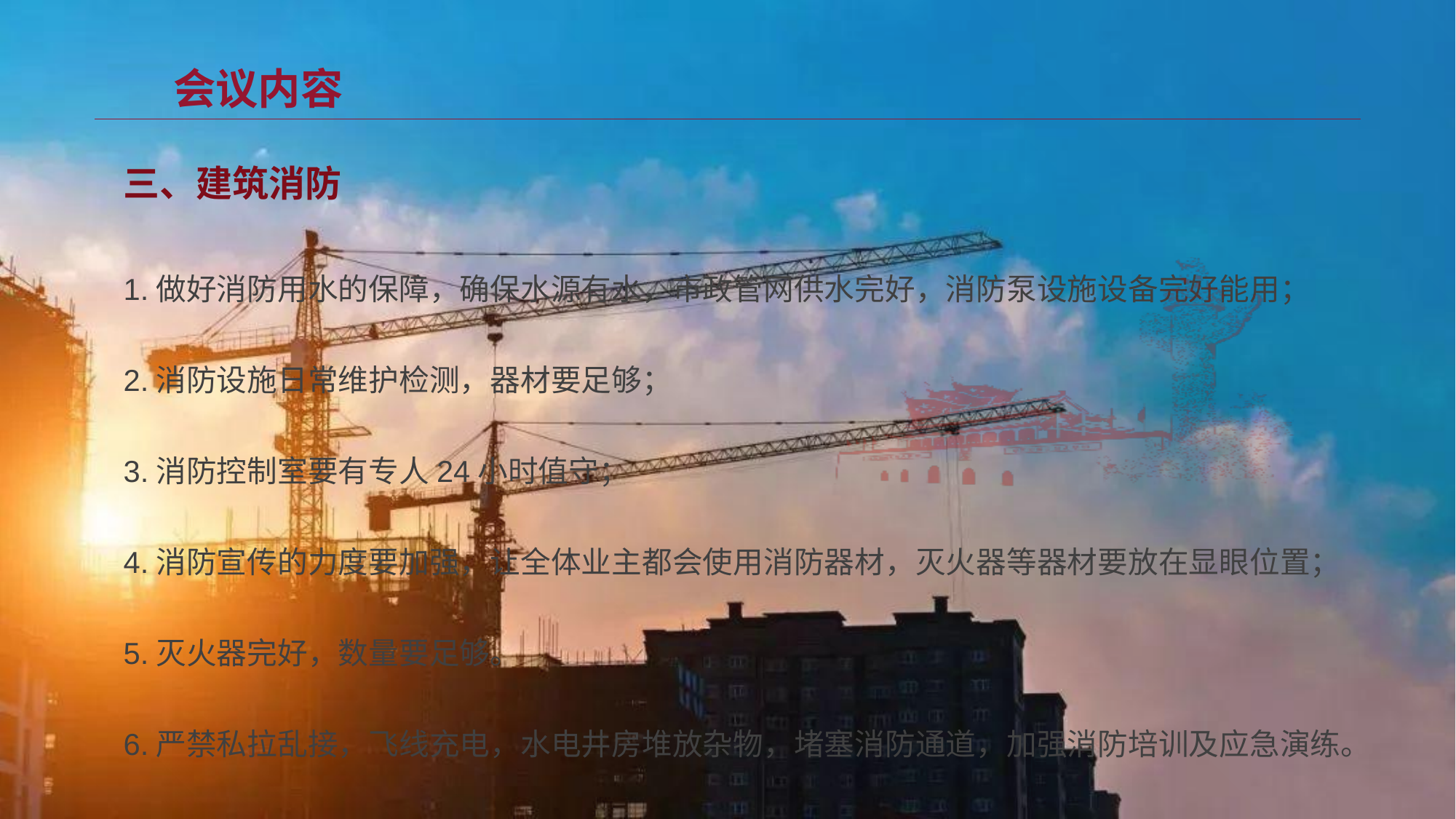

会议内容
三、建筑消防
1.做好消防用水的保障，确保水源有水，市政管网供水完好，消防泵设施设备完好能用；
2.消防设施日常维护检测，器材要足够；
3.消防控制室要有专人24小时值守；
4.消防宣传的力度要加强，让全体业主都会使用消防器材，灭火器等器材要放在显眼位置；
5.灭火器完好，数量要足够。
6.严禁私拉乱接，飞线充电，水电井房堆放杂物，堵塞消防通道，加强消防培训及应急演练。